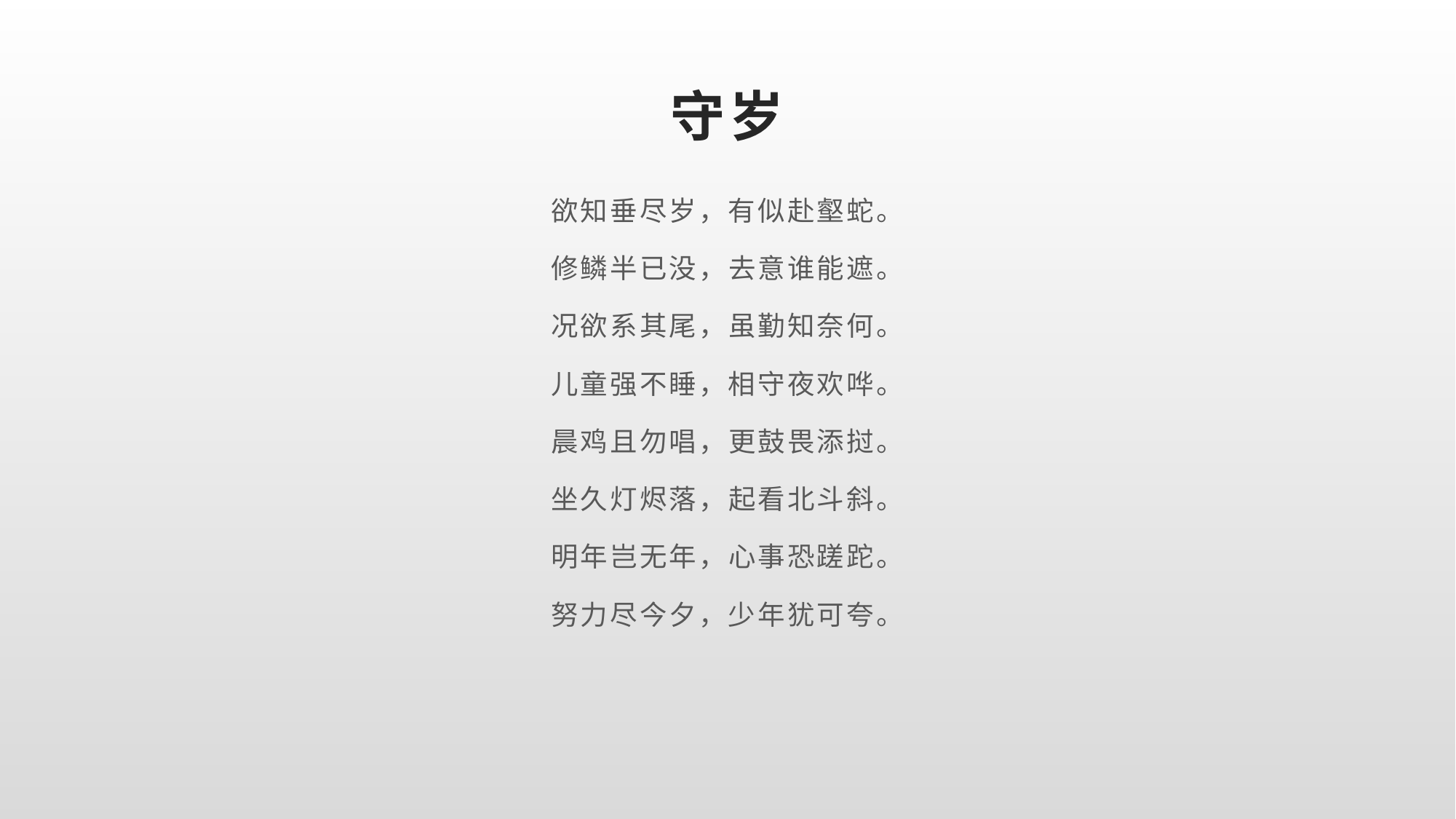

# 守岁
欲知垂尽岁，有似赴壑蛇。
修鳞半已没，去意谁能遮。
况欲系其尾，虽勤知奈何。
儿童强不睡，相守夜欢哗。
晨鸡且勿唱，更鼓畏添挝。
坐久灯烬落，起看北斗斜。
明年岂无年，心事恐蹉跎。
努力尽今夕，少年犹可夸。